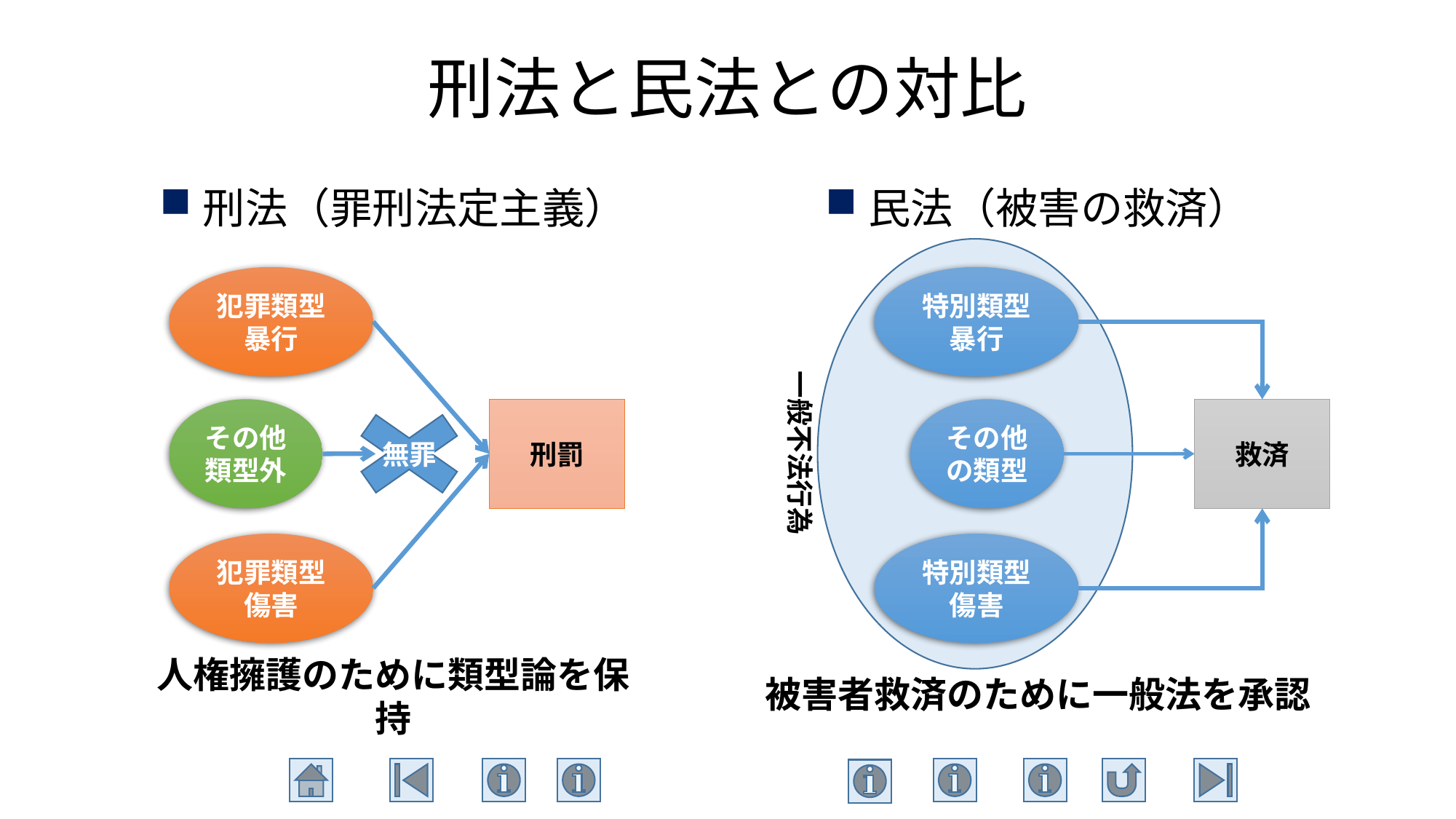

# 刑法と民法との対比
刑法（罪刑法定主義）
民法（被害の救済）

犯罪類型
暴行
特別類型
暴行
一般不法行為
その他類型外
無罪
刑罰
その他の類型
救済
犯罪類型
傷害
特別類型
傷害
被害者救済のために一般法を承認
人権擁護のために類型論を保持